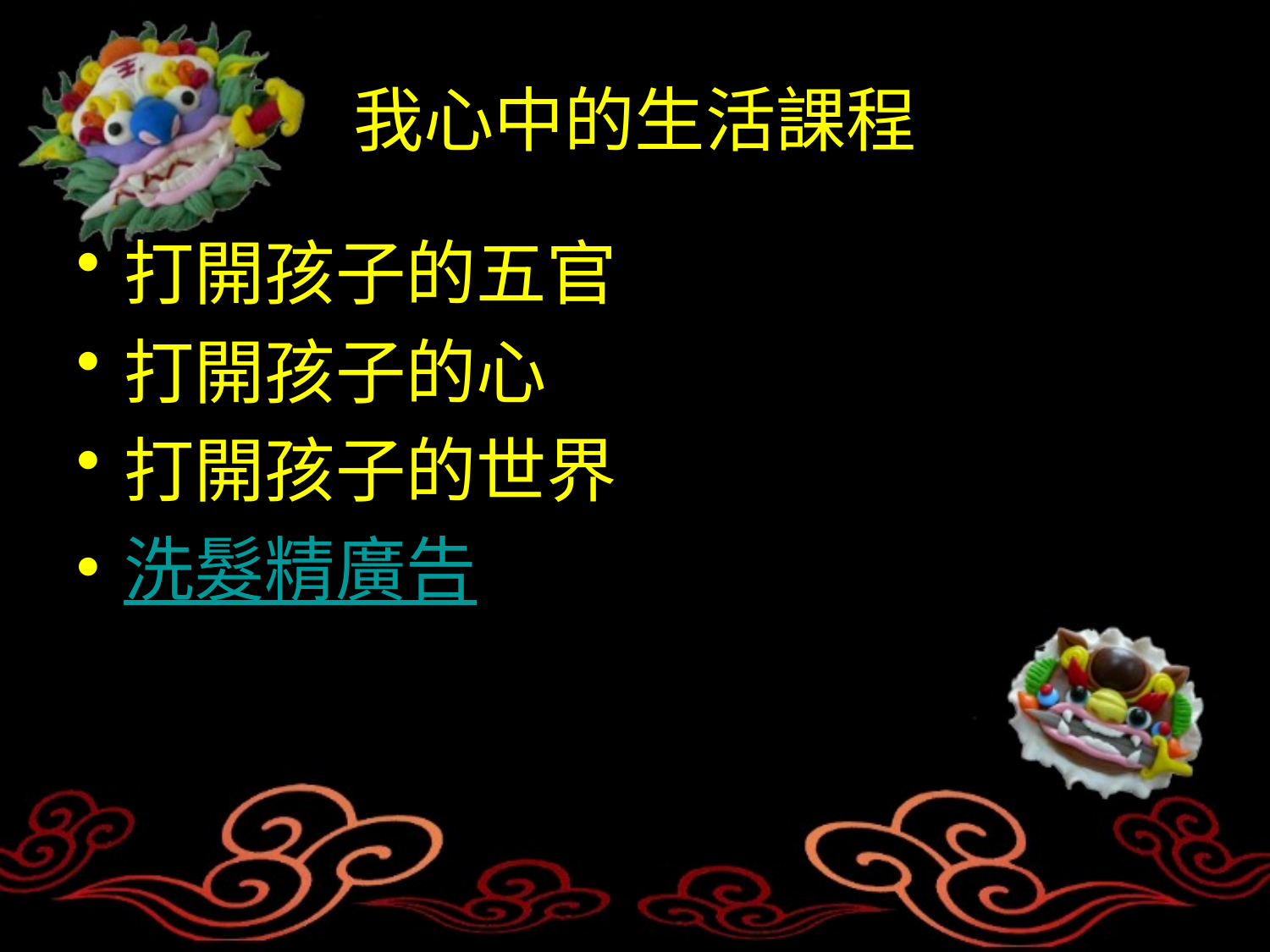

# 我心中的生活課程
打開孩子的五官
打開孩子的心
打開孩子的世界
洗髮精廣告